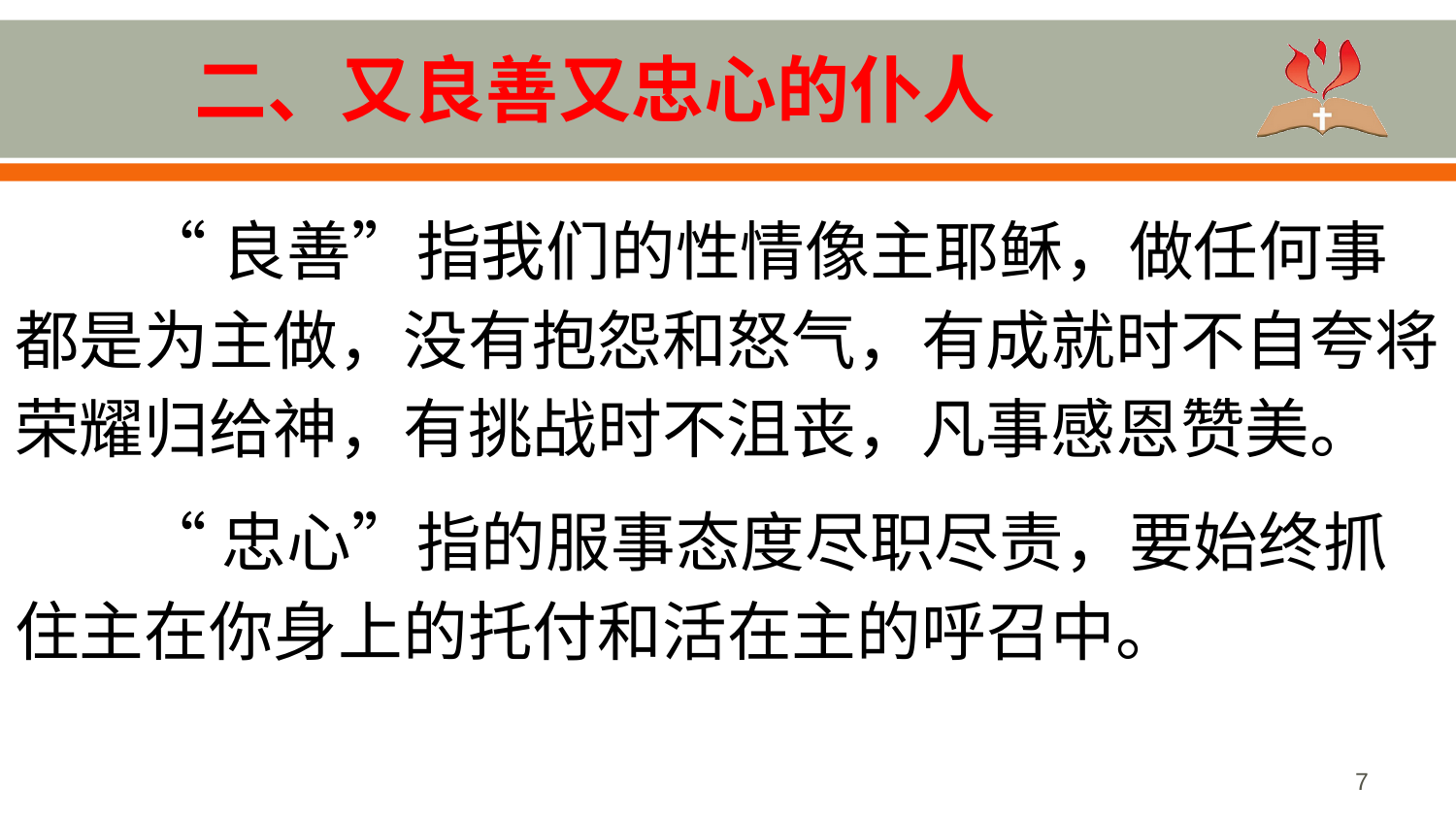

# 二、又良善又忠心的仆人
“良善”指我们的性情像主耶稣，做任何事都是为主做，没有抱怨和怒气，有成就时不自夸将荣耀归给神，有挑战时不沮丧，凡事感恩赞美。
“忠心”指的服事态度尽职尽责，要始终抓住主在你身上的托付和活在主的呼召中。

7